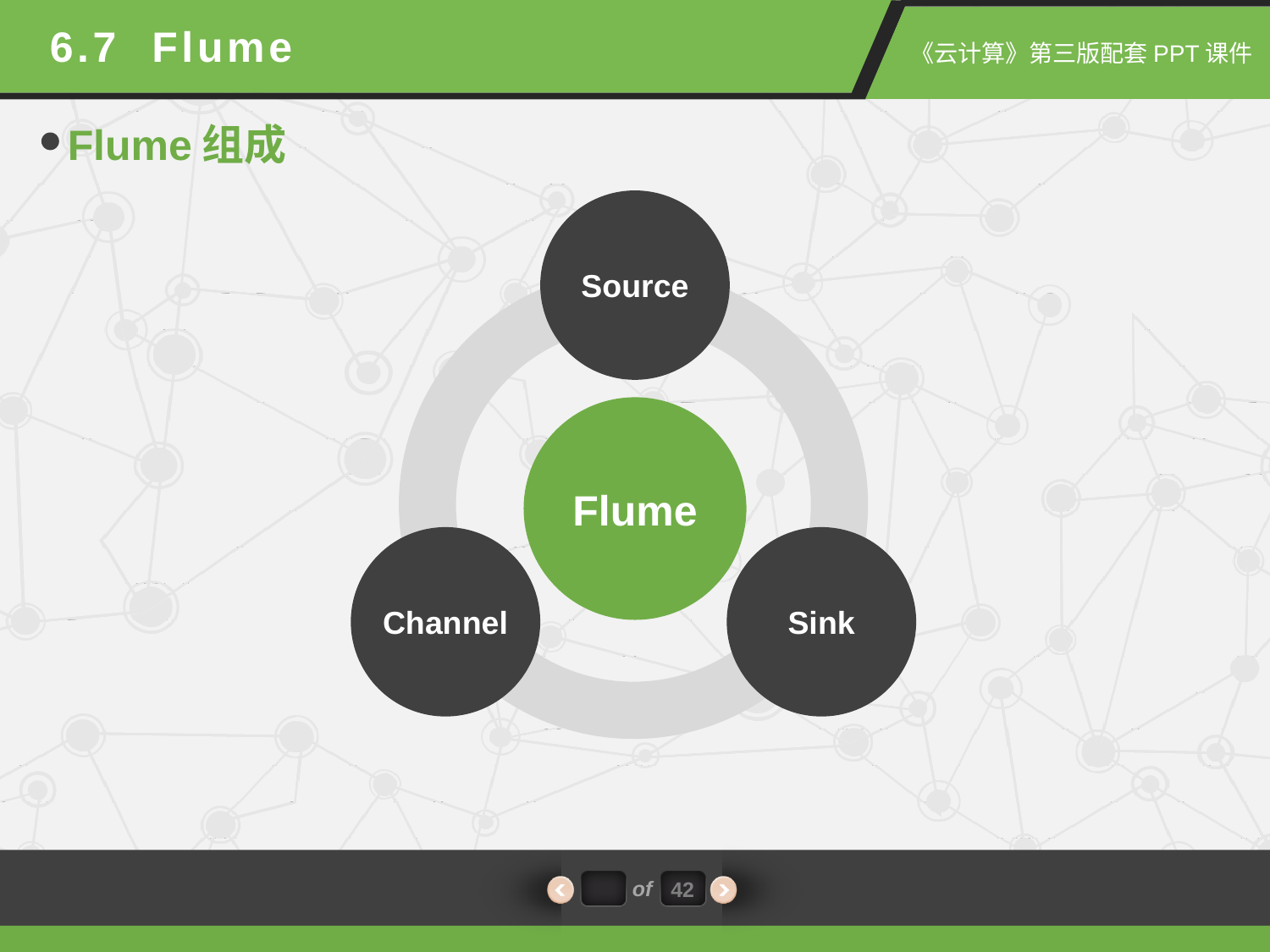

6.7  Flume
Flume组成

Source

Flume
Channel
Sink
9